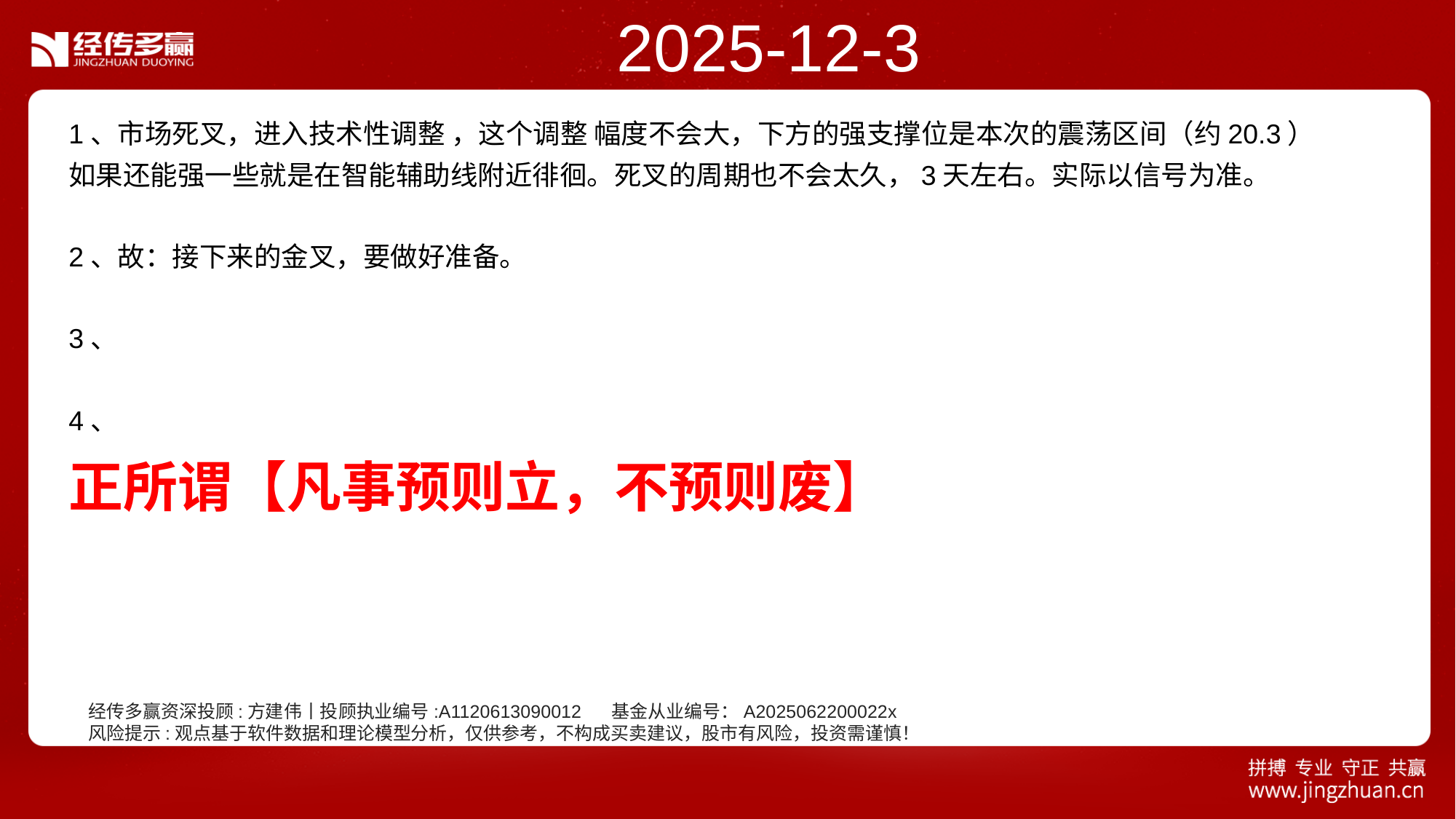

2025-12-3
1、市场死叉，进入技术性调整 ，这个调整 幅度不会大，下方的强支撑位是本次的震荡区间（约20.3）
如果还能强一些就是在智能辅助线附近徘徊。死叉的周期也不会太久，3天左右。实际以信号为准。

2、故：接下来的金叉，要做好准备。

3、

4、
正所谓【凡事预则立，不预则废】